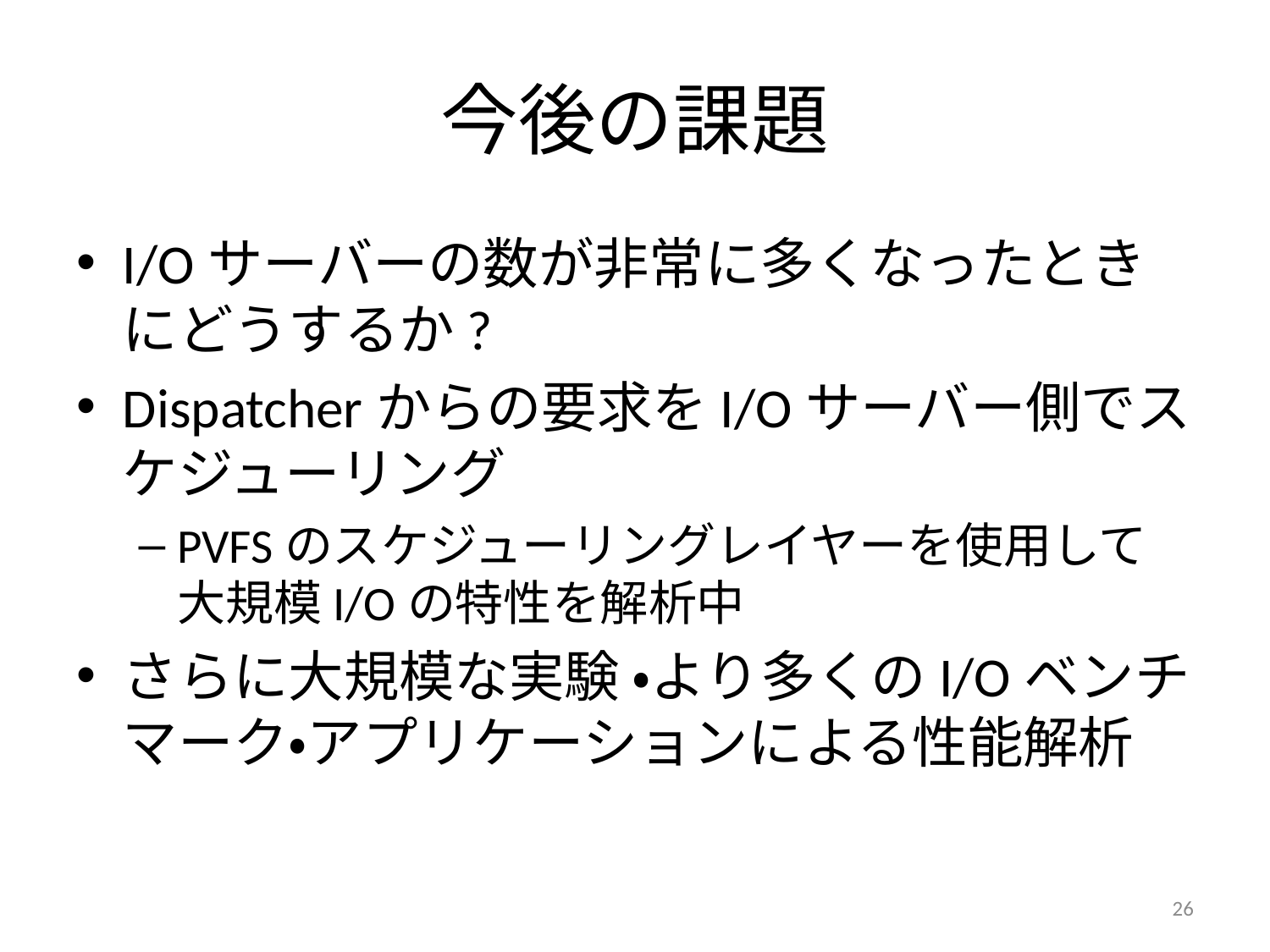

# 今後の課題
I/Oサーバーの数が非常に多くなったときにどうするか?
Dispatcherからの要求をI/Oサーバー側でスケジューリング
PVFSのスケジューリングレイヤーを使用して大規模I/Oの特性を解析中
さらに大規模な実験 ・より多くのI/Oベンチマーク・アプリケーションによる性能解析
26